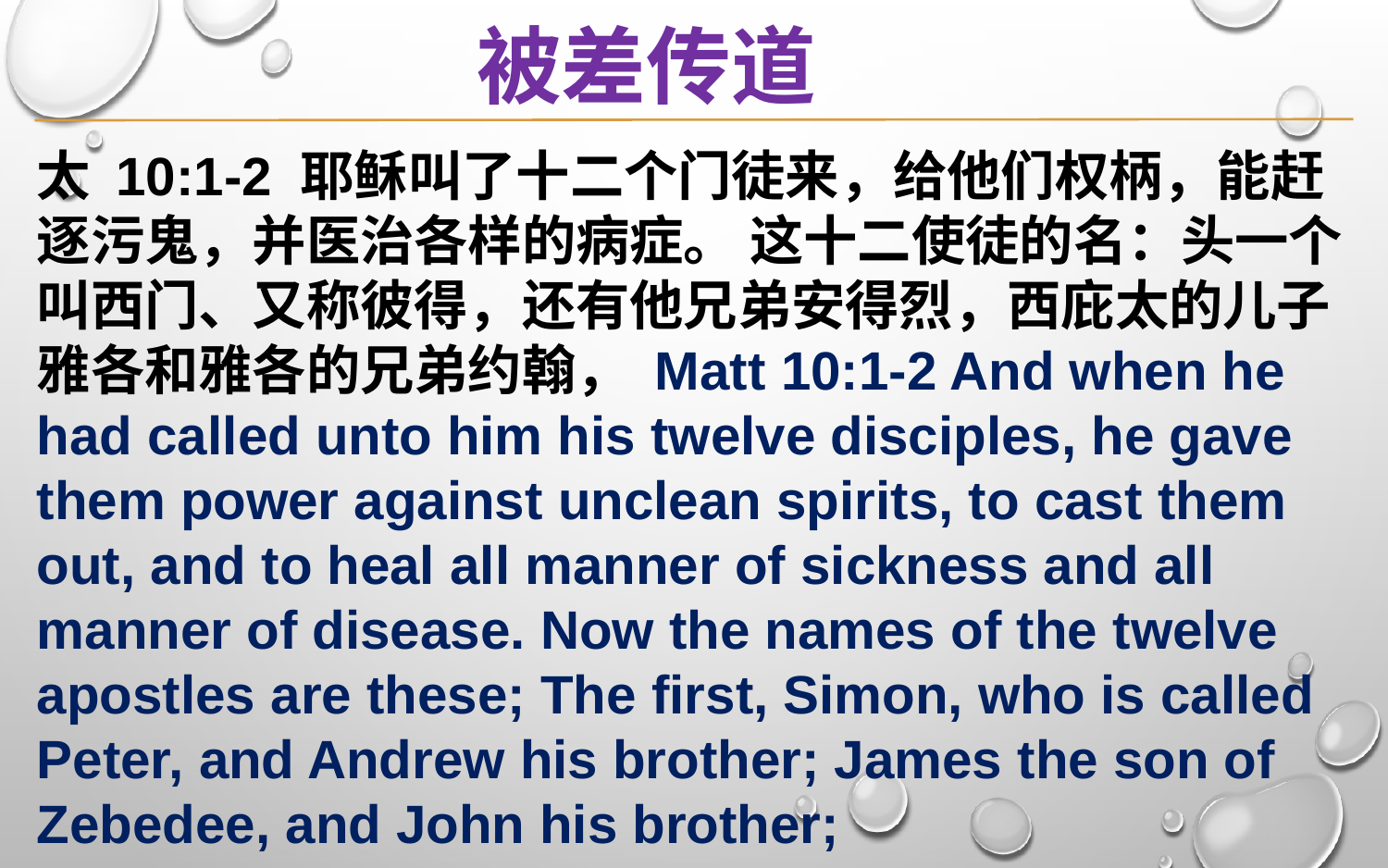

被差传道
太 10:1-2 耶稣叫了十二个门徒来，给他们权柄，能赶逐污鬼，并医治各样的病症。 这十二使徒的名：头一个叫西门、又称彼得，还有他兄弟安得烈，西庇太的儿子雅各和雅各的兄弟约翰， Matt 10:1-2 And when he had called unto him his twelve disciples, he gave them power against unclean spirits, to cast them out, and to heal all manner of sickness and all manner of disease. Now the names of the twelve apostles are these; The first, Simon, who is called Peter, and Andrew his brother; James the son of Zebedee, and John his brother;